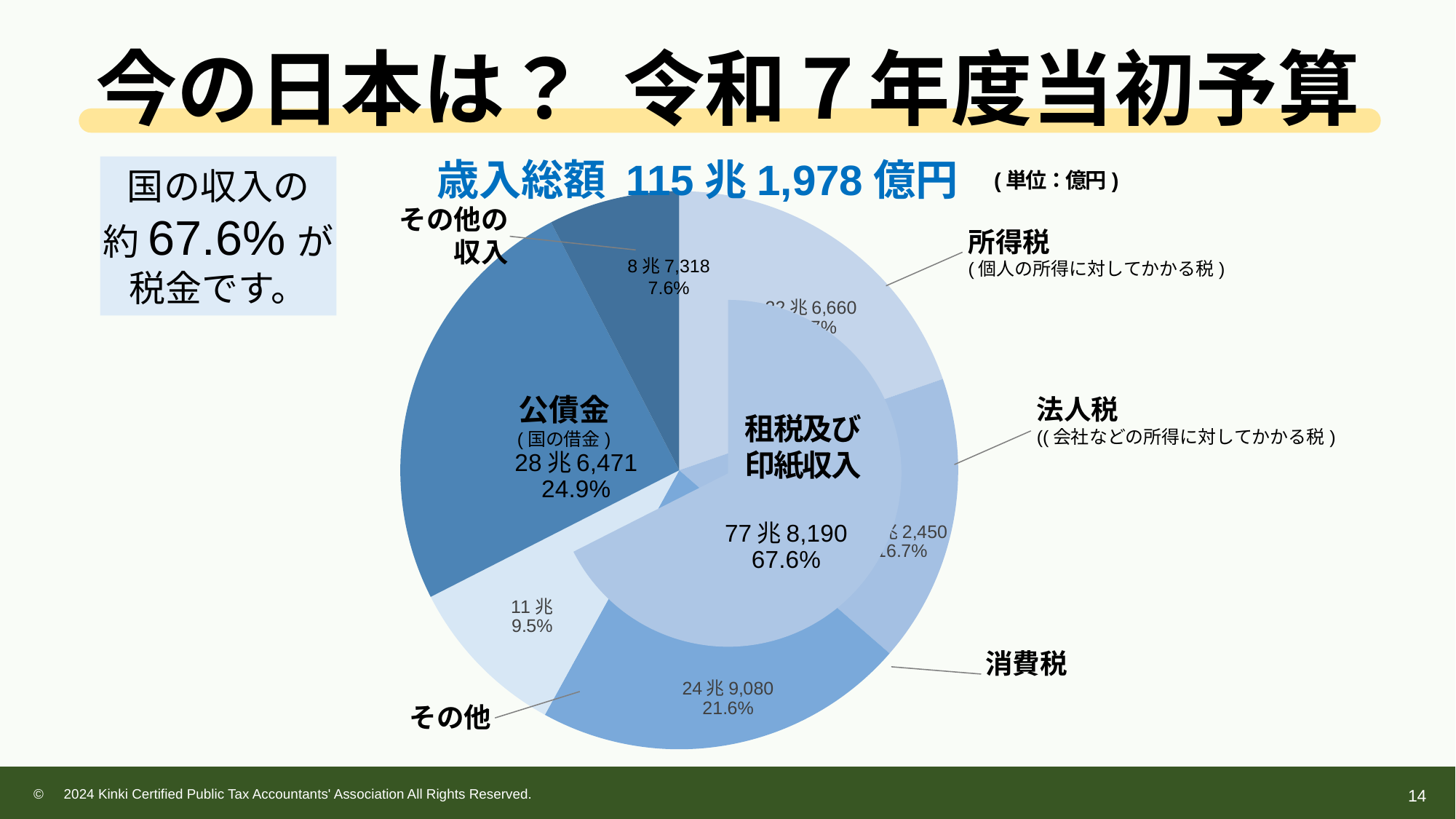

今の日本は？　令和７年度当初予算

歳入総額 115兆1,978億円
(単位：億円)
国の収入の
約67.6%が
税金です。

### Chart

| Category | 歳入(外) |
|---|---|
| 22兆6,660 | 0.197 |
| 19兆2,450 | 0.167 |
| 24兆9,080 | 0.216 |
| 11兆 | 0.095 |
| 28兆6,471 | 0.249 |
| 8兆7,318 | 0.076 |
その他の
収入
所得税
(個人の所得に対してかかる税)
8兆7,318
7.6%

### Chart

| Category | 歳入 |
|---|---|
| 77兆8,190 | 0.676 |
| 28兆6,471 | 0.249 |
| 8兆7,318 | 0.076 |
公債金
(国の借金)
法人税
((会社などの所得に対してかかる税)

租税及び
印紙収入
消費税

その他

©　2024 Kinki Certified Public Tax Accountants' Association All Rights Reserved.
14